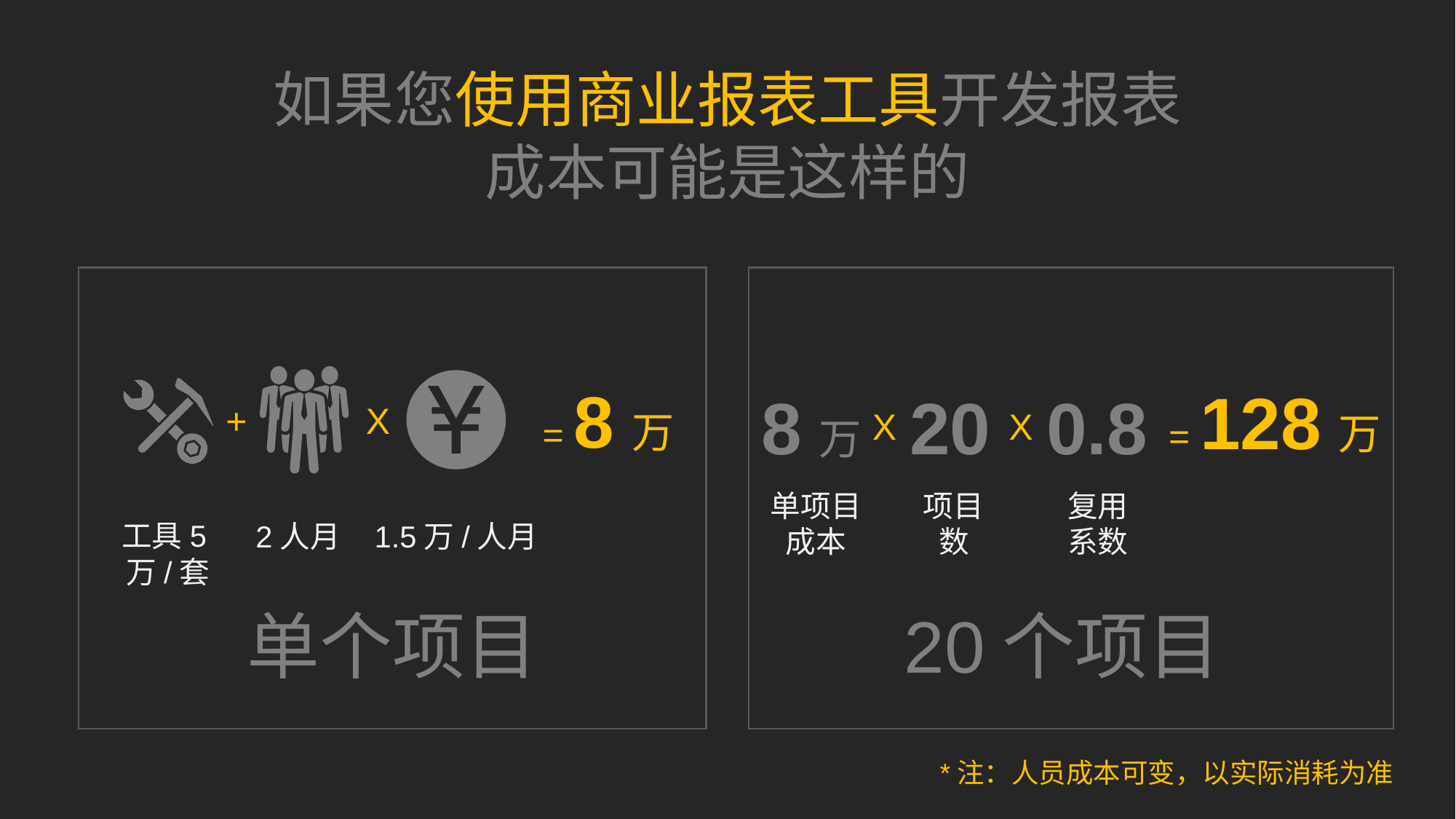

如果您使用商业报表工具开发报表
成本可能是这样的

= 8万

+
X
工具5万/套
2人月
1.5万/人月
= 128万
8万
20
0.8
X
X
单项目成本
项目数
复用
系数
单个项目
20个项目
*注：人员成本可变，以实际消耗为准